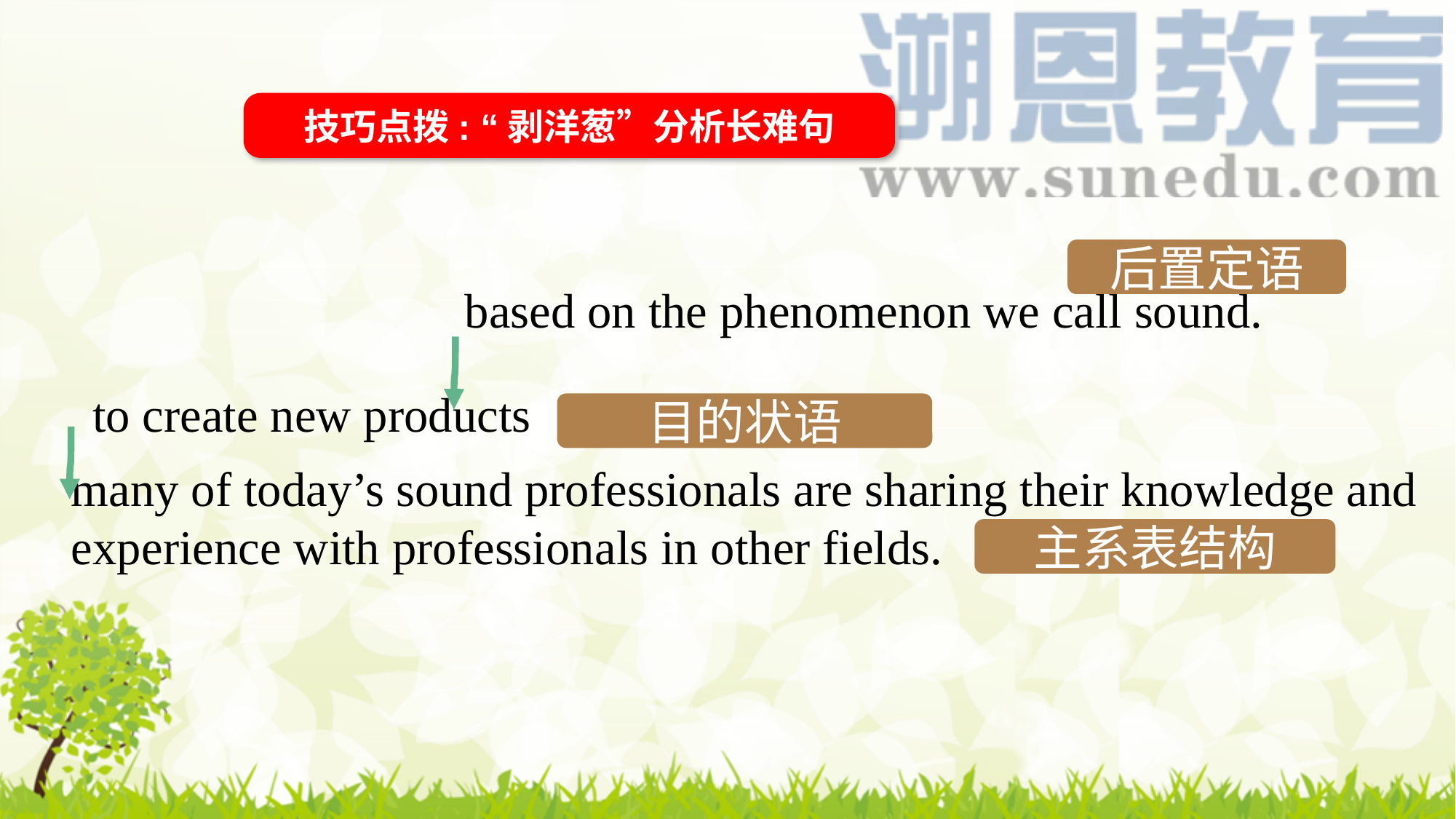

技巧点拨: “剥洋葱”分析长难句
后置定语
based on the phenomenon we call sound.
 to create new products
目的状语
many of today’s sound professionals are sharing their knowledge and experience with professionals in other fields.
主系表结构